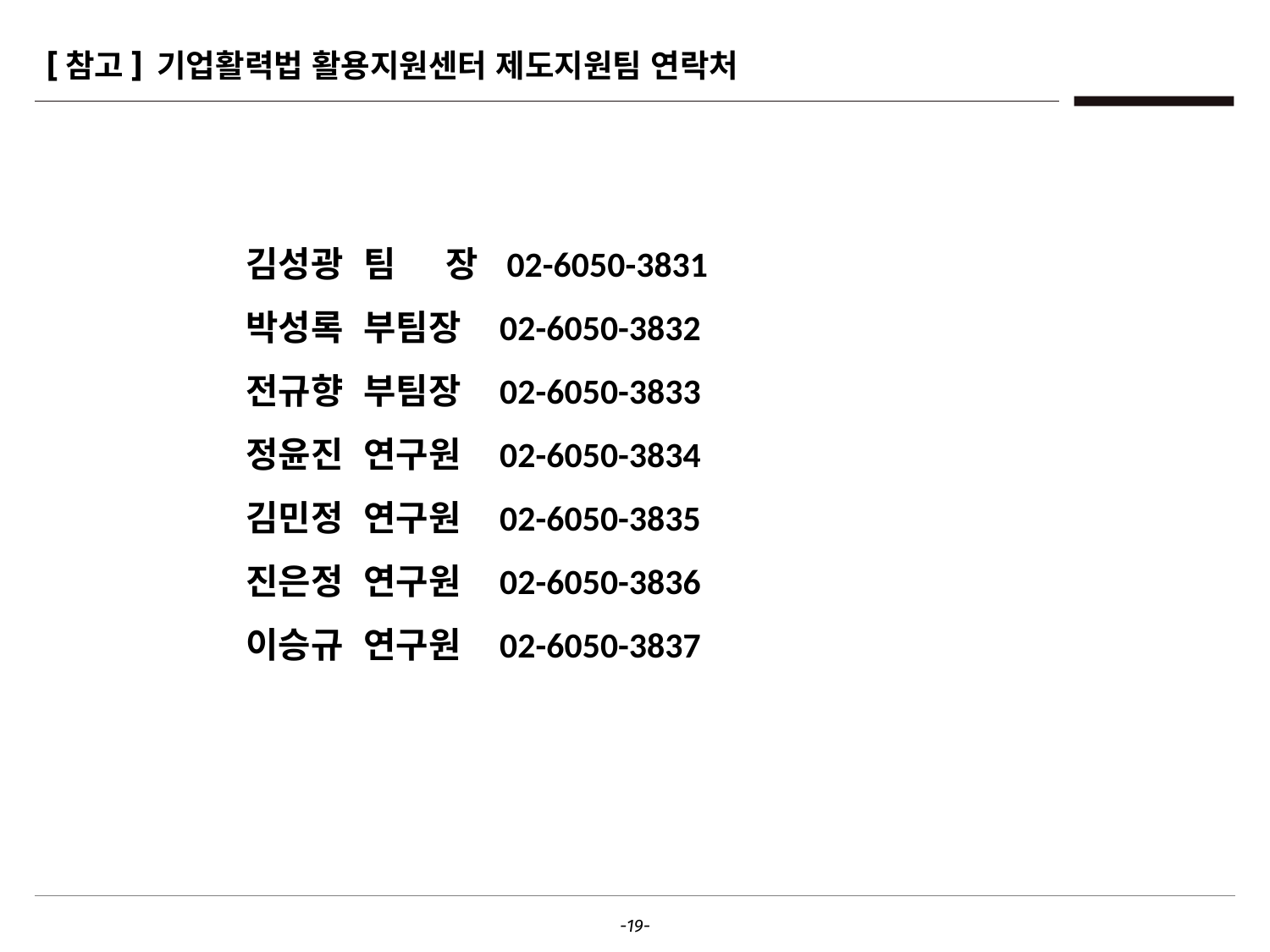

# [참고] 기업활력법 활용지원센터 제도지원팀 연락처
김성광  팀     장  02-6050-3831
박성록  부팀장   02-6050-3832
전규향  부팀장   02-6050-3833
정윤진  연구원   02-6050-3834
김민정  연구원   02-6050-3835
진은정  연구원   02-6050-3836
이승규  연구원   02-6050-3837